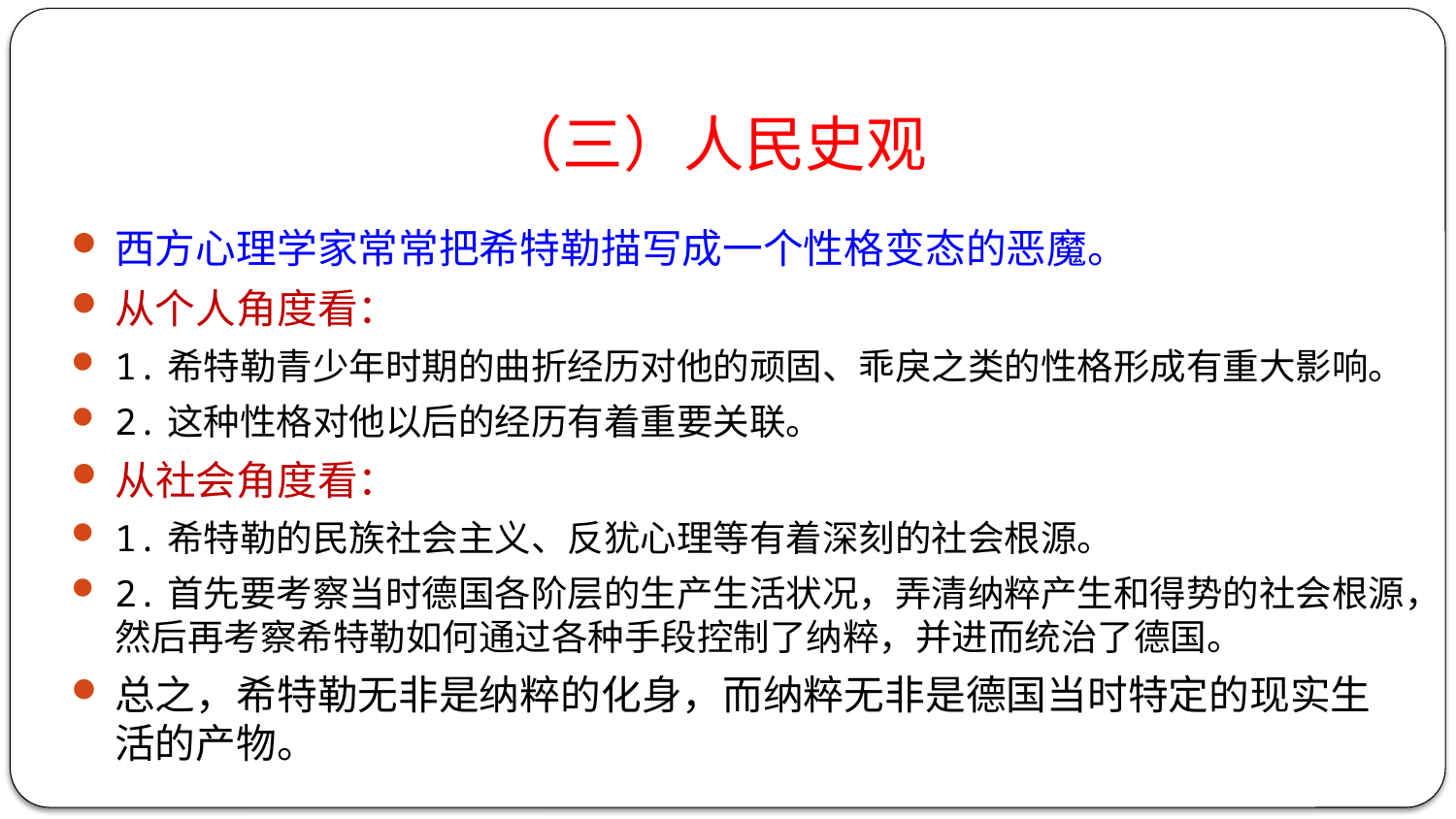

# （三）人民史观
西方心理学家常常把希特勒描写成一个性格变态的恶魔。
从个人角度看：
1.希特勒青少年时期的曲折经历对他的顽固、乖戾之类的性格形成有重大影响。
2.这种性格对他以后的经历有着重要关联。
从社会角度看：
1.希特勒的民族社会主义、反犹心理等有着深刻的社会根源。
2.首先要考察当时德国各阶层的生产生活状况，弄清纳粹产生和得势的社会根源，然后再考察希特勒如何通过各种手段控制了纳粹，并进而统治了德国。
总之，希特勒无非是纳粹的化身，而纳粹无非是德国当时特定的现实生活的产物。